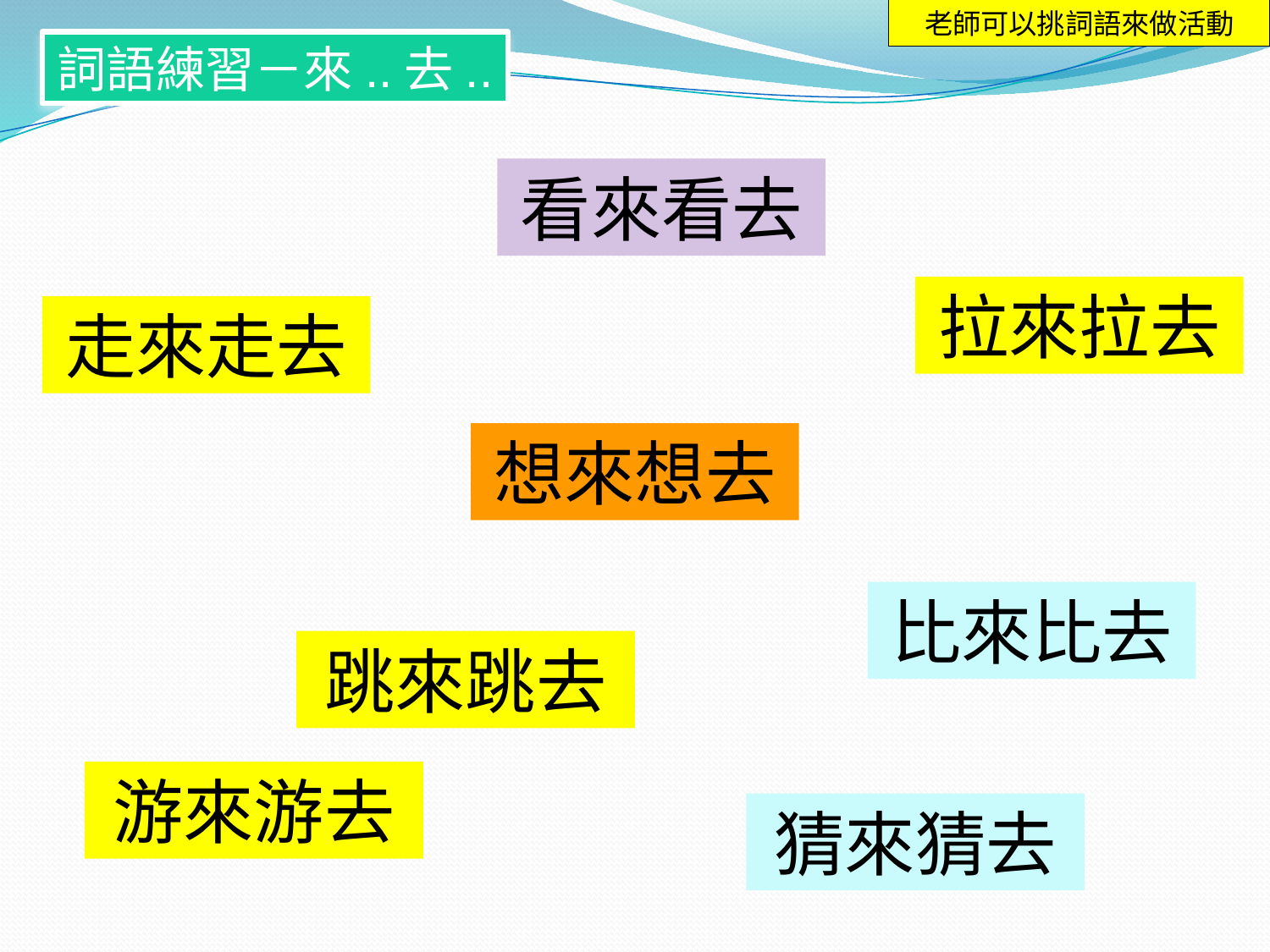

老師可以挑詞語來做活動
詞語練習－來..去..
看來看去
拉來拉去
走來走去
想來想去
比來比去
跳來跳去
游來游去
猜來猜去